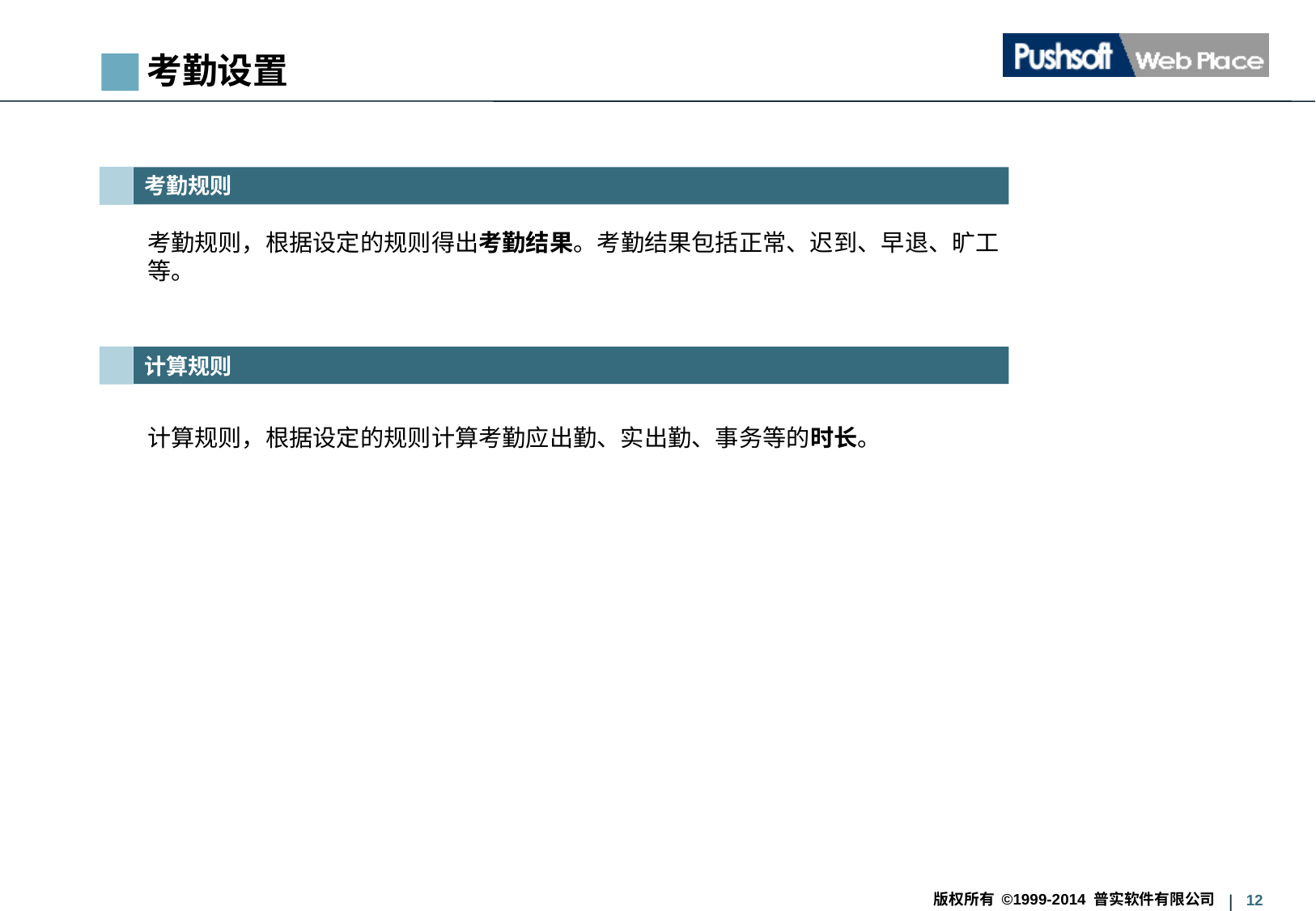

考勤设置

考勤规则
考勤规则，根据设定的规则得出考勤结果。考勤结果包括正常、迟到、早退、旷工等。

计算规则
计算规则，根据设定的规则计算考勤应出勤、实出勤、事务等的时长。
版权所有 ©1999-2014 普实软件有限公司
12